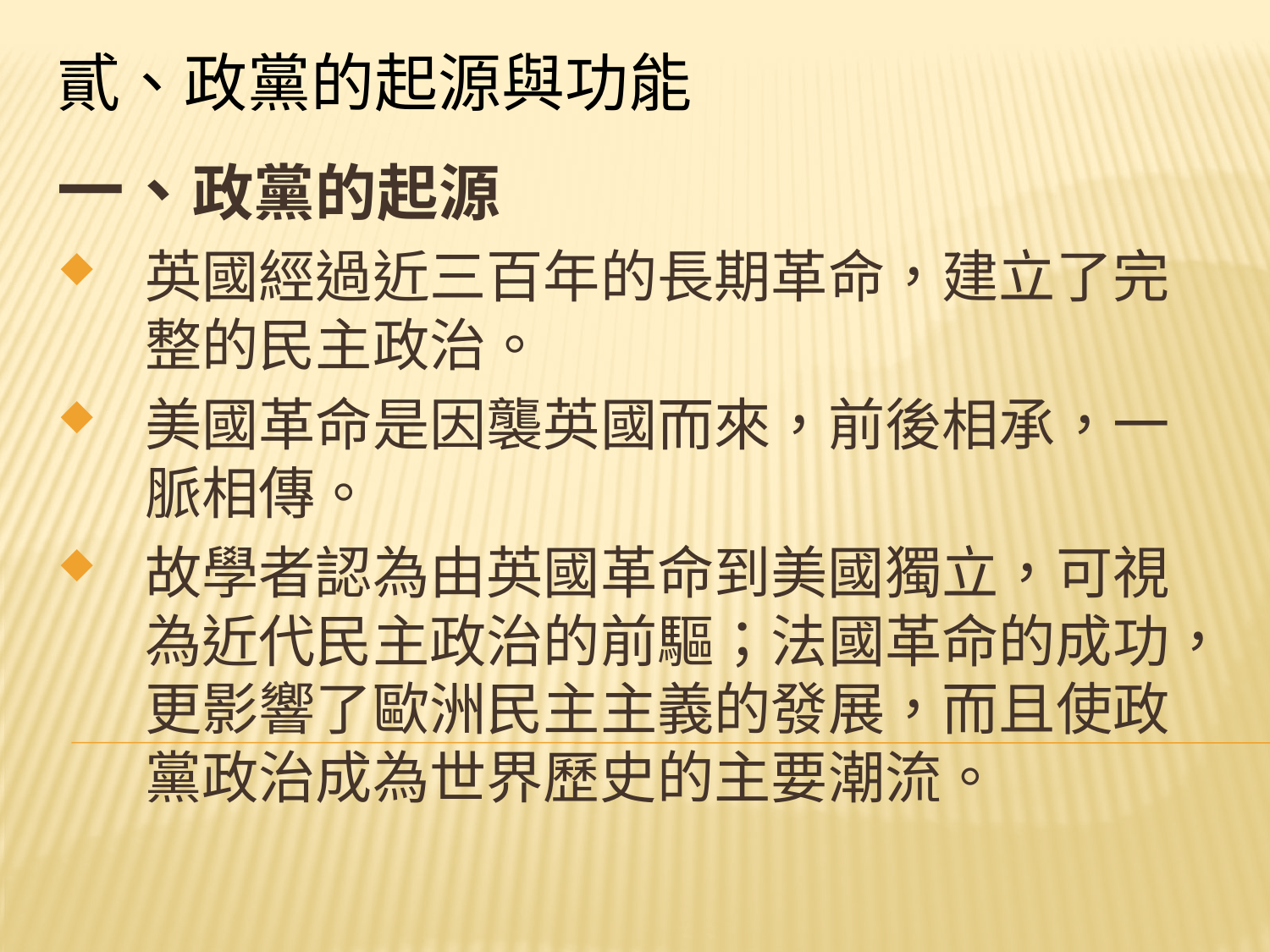

# 貳、政黨的起源與功能
一、政黨的起源
英國經過近三百年的長期革命，建立了完整的民主政治。
美國革命是因襲英國而來，前後相承，一脈相傳。
故學者認為由英國革命到美國獨立，可視為近代民主政治的前驅；法國革命的成功，更影響了歐洲民主主義的發展，而且使政黨政治成為世界歷史的主要潮流。